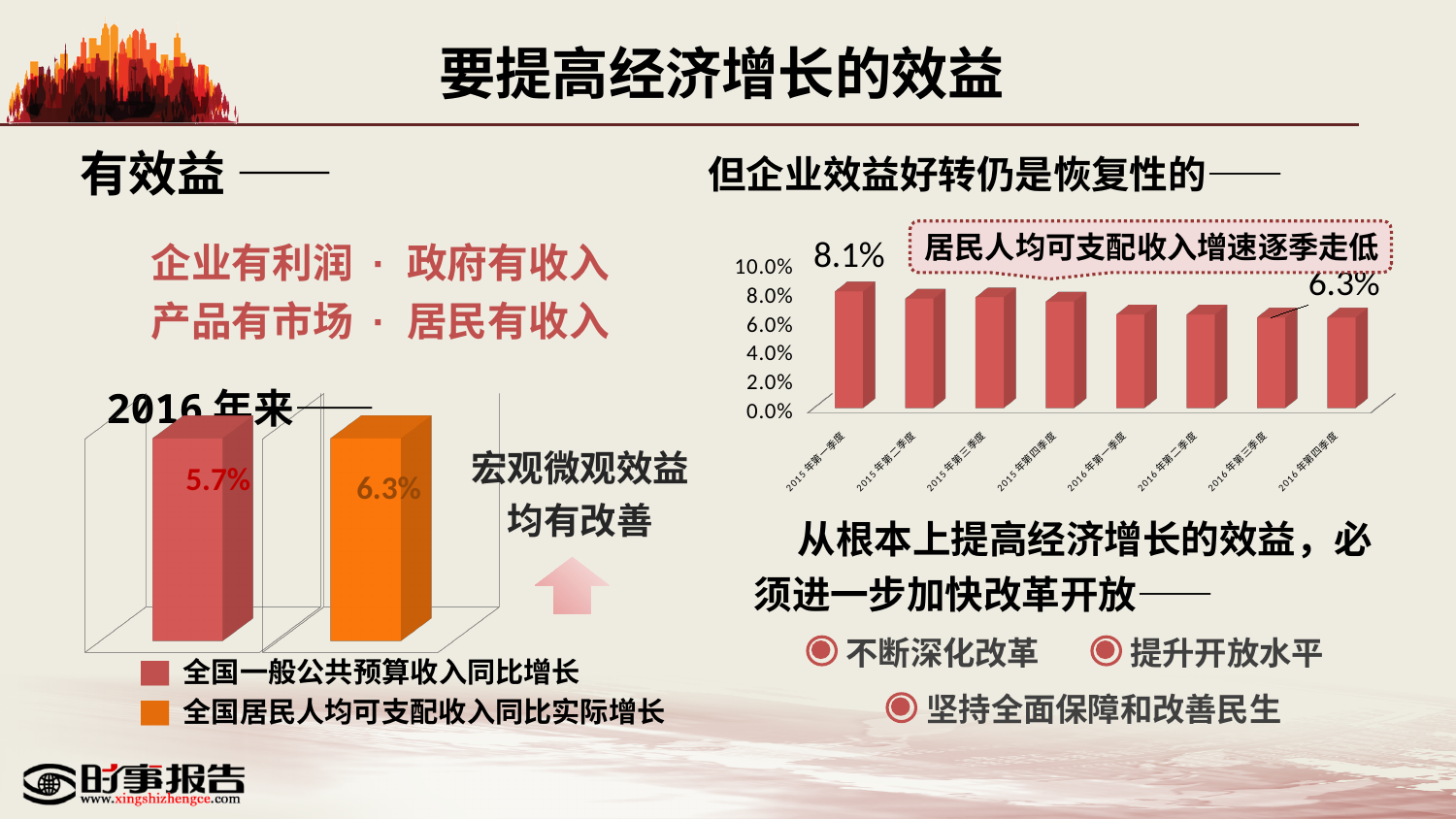

要提高经济增长的效益
有效益 ——
但企业效益好转仍是恢复性的——

[unsupported chart]

企业有利润 · 政府有收入
产品有市场 · 居民有收入

居民人均可支配收入增速逐季走低
2016年来——

[unsupported chart]

5.7%

[unsupported chart]

6.3%
宏观微观效益
均有改善
    从根本上提高经济增长的效益，必须进一步加快改革开放——

不断深化改革

提升开放水平

▇ 全国一般公共预算收入同比增长
▇ 全国居民人均可支配收入同比实际增长
坚持全面保障和改善民生